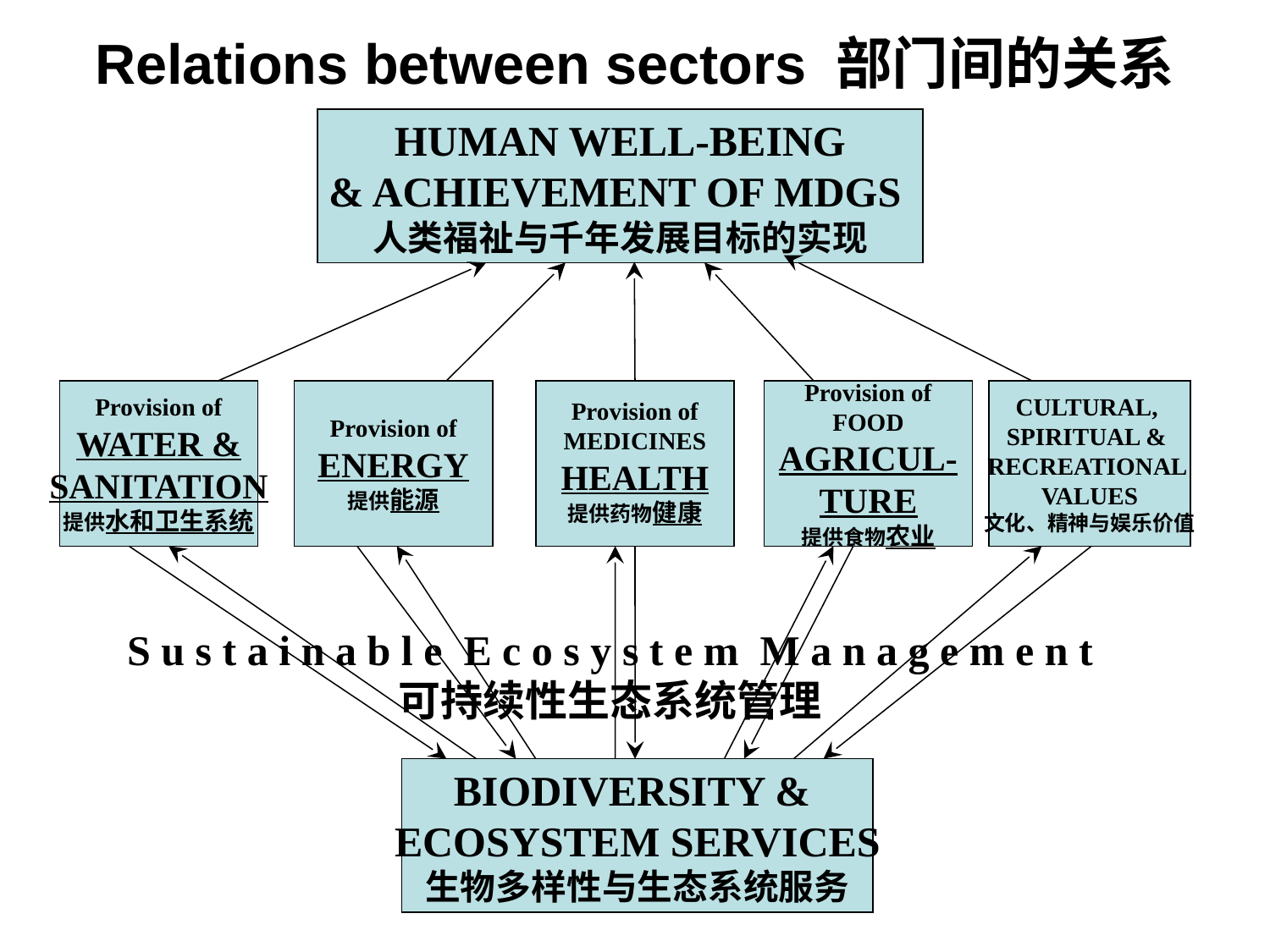

Relations between sectors 部门间的关系
HUMAN WELL-BEING
& ACHIEVEMENT OF MDGS
人类福祉与千年发展目标的实现

Provision of
WATER &
SANITATION
提供水和卫生系统
Provision of
ENERGY
提供能源

Provision of
MEDICINES
HEALTH
提供药物健康

Provision of
FOOD
AGRICUL-
TURE
提供食物农业
CULTURAL,
SPIRITUAL &
RECREATIONAL
VALUES
文化、精神与娱乐价值

S u s t a i n a b l e  E c o s y s t e m  M a n a g e m e n t 可持续性生态系统管理
BIODIVERSITY &
ECOSYSTEM SERVICES
生物多样性与生态系统服务